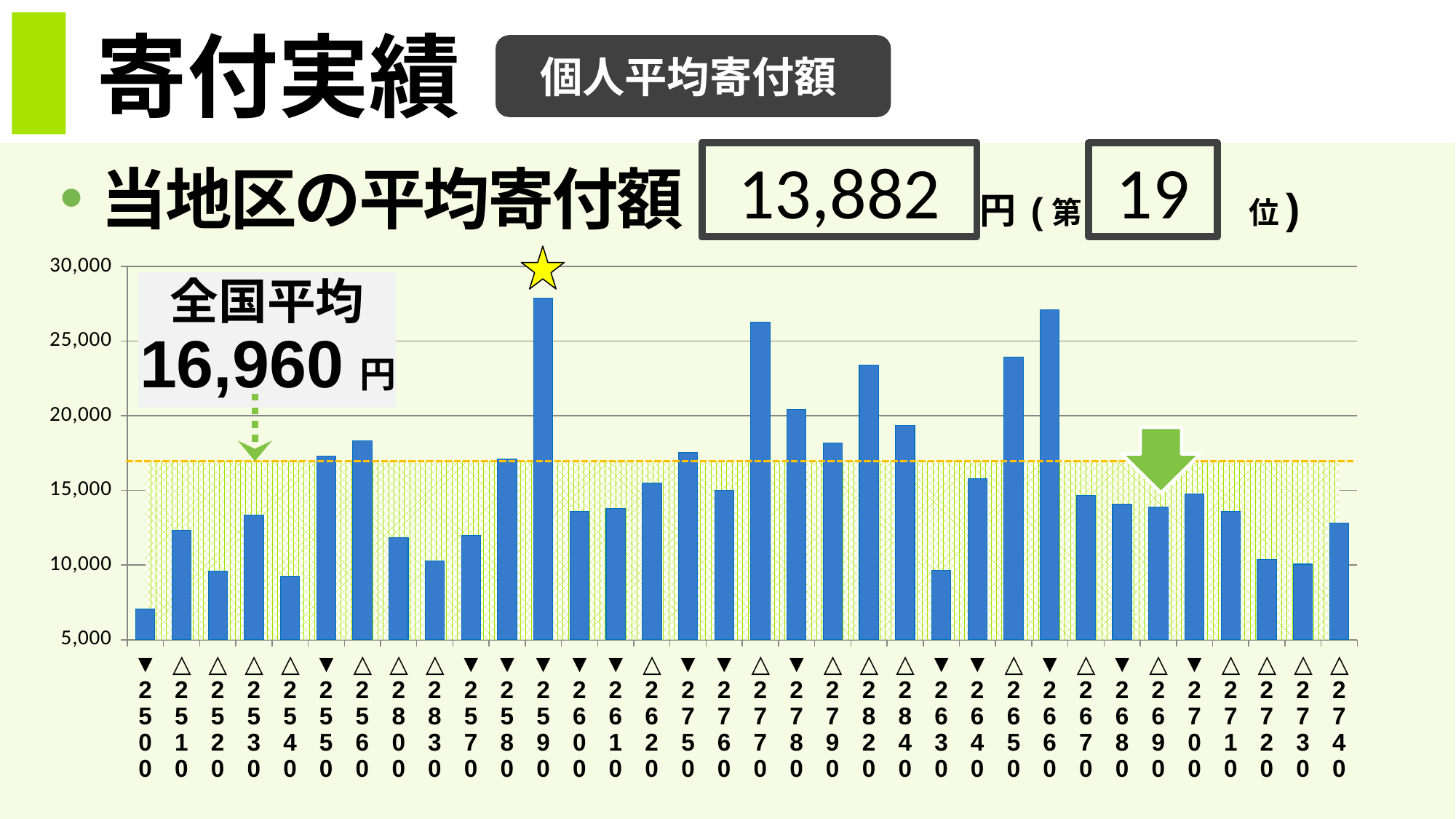

# 寄付実績
個人平均寄付額
13,882
19
当地区の平均寄付額   　　　　円 (第　　　　　　位)

### Chart

| Category | 系列 3 | 列2 | 平均寄付額 |
|---|---|---|---|
| ▼2500 | 16960.0 | None | 7069.0 |
| △2510 | 16960.0 | None | 12318.0 |
| △2520 | 16960.0 | None | 9581.0 |
| △2530 | 16960.0 | None | 13366.0 |
| △2540 | 16960.0 | None | 9237.0 |
| ▼2550 | 16960.0 | None | 17288.0 |
| △2560 | 16960.0 | None | 18319.0 |
| △2800 | 16960.0 | None | 11843.0 |
| △2830 | 16960.0 | None | 10259.0 |
| ▼2570 | 16960.0 | None | 11961.0 |
| ▼2580 | 16960.0 | None | 17086.0 |
| ▼2590 | 16960.0 | None | 27903.0 |
| ▼2600 | 16960.0 | None | 13592.0 |
| ▼2610 | 16960.0 | None | 13800.0 |
| △2620 | 16960.0 | None | 15485.0 |
| ▼2750 | 16960.0 | None | 17565.0 |
| ▼2760 | 16960.0 | None | 15032.0 |
| △2770 | 16960.0 | None | 26283.0 |
| ▼2780 | 16960.0 | None | 20407.0 |
| △2790 | 16960.0 | None | 18176.0 |
| △2820 | 16960.0 | None | 23379.0 |
| △2840 | 16960.0 | None | 19343.0 |
| ▼2630 | 16960.0 | None | 9647.0 |
| ▼2640 | 16960.0 | None | 15770.0 |
| △2650 | 16960.0 | None | 23946.0 |
| ▼2660 | 16960.0 | None | 27097.0 |
| △2670 | 16960.0 | None | 14656.0 |
| ▼2680 | 16960.0 | None | 14094.0 |
| △2690 | 16960.0 | None | 13882.0 |
| ▼2700 | 16960.0 | None | 14785.0 |
| △2710 | 16960.0 | None | 13604.0 |
| △2720 | 16960.0 | None | 10357.0 |
| △2730 | 16960.0 | None | 10057.0 |
| △2740 | 16960.0 | None | 12826.0 |
全国平均
16,960円